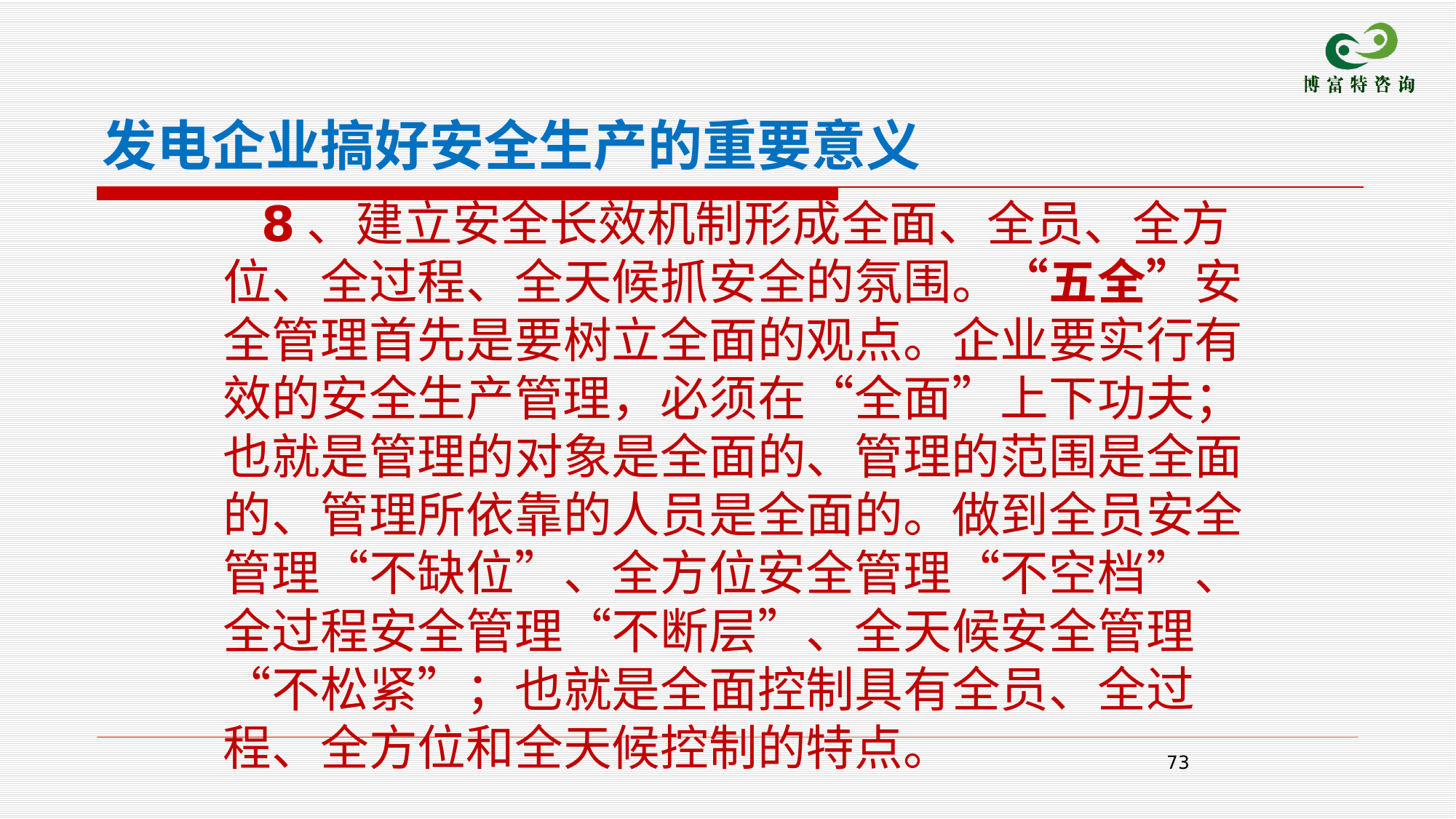

发电企业搞好安全生产的重要意义
       8、建立安全长效机制形成全面、全员、全方位、全过程、全天候抓安全的氛围。“五全”安全管理首先是要树立全面的观点。企业要实行有效的安全生产管理，必须在“全面”上下功夫；也就是管理的对象是全面的、管理的范围是全面的、管理所依靠的人员是全面的。做到全员安全管理“不缺位”、全方位安全管理“不空档”、全过程安全管理“不断层”、全天候安全管理“不松紧”；也就是全面控制具有全员、全过程、全方位和全天候控制的特点。

73